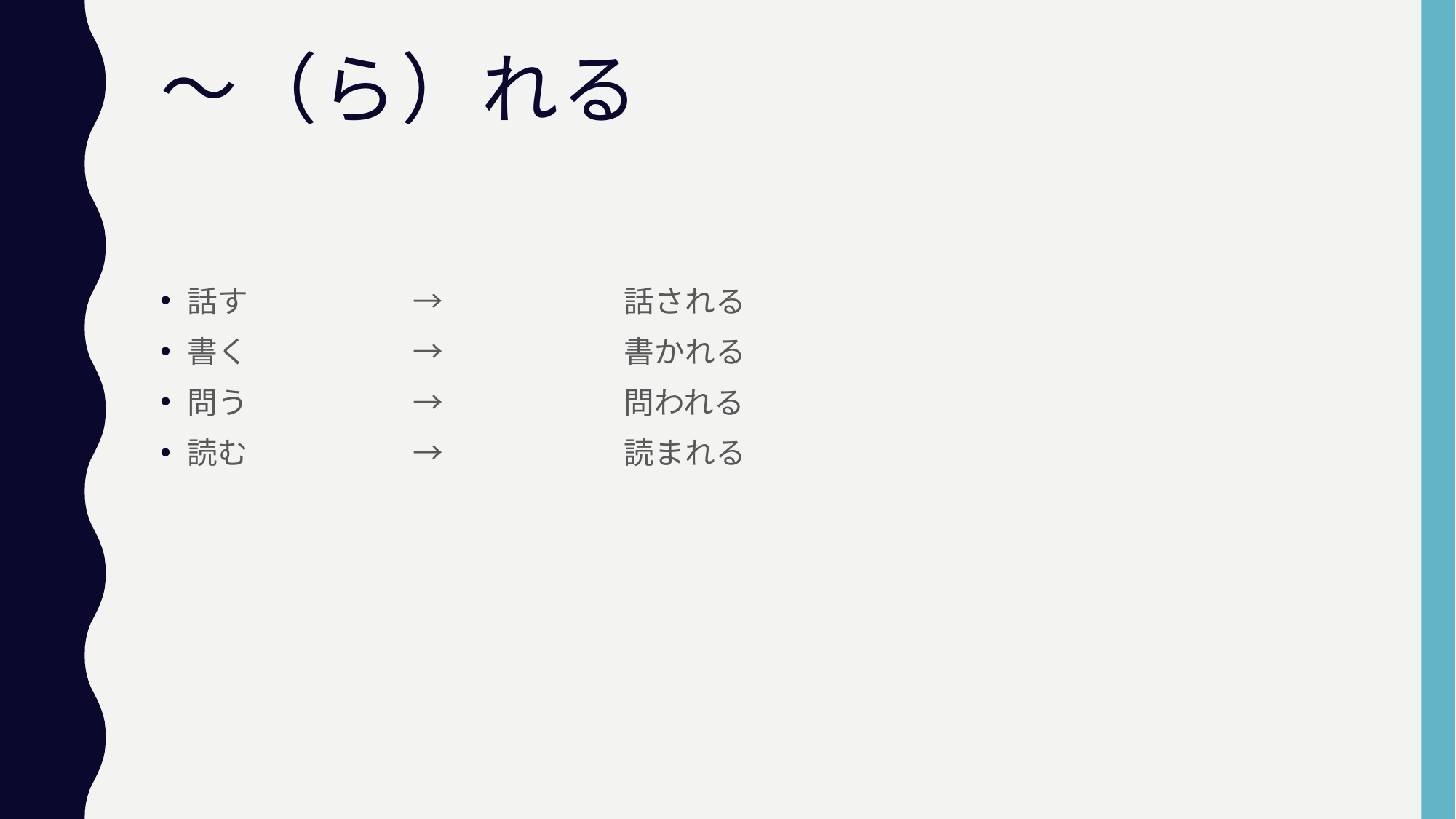

# ～（ら）れる
話す		 →		話される
書く		 →		書かれる
問う		 →		問われる
読む		 →		読まれる